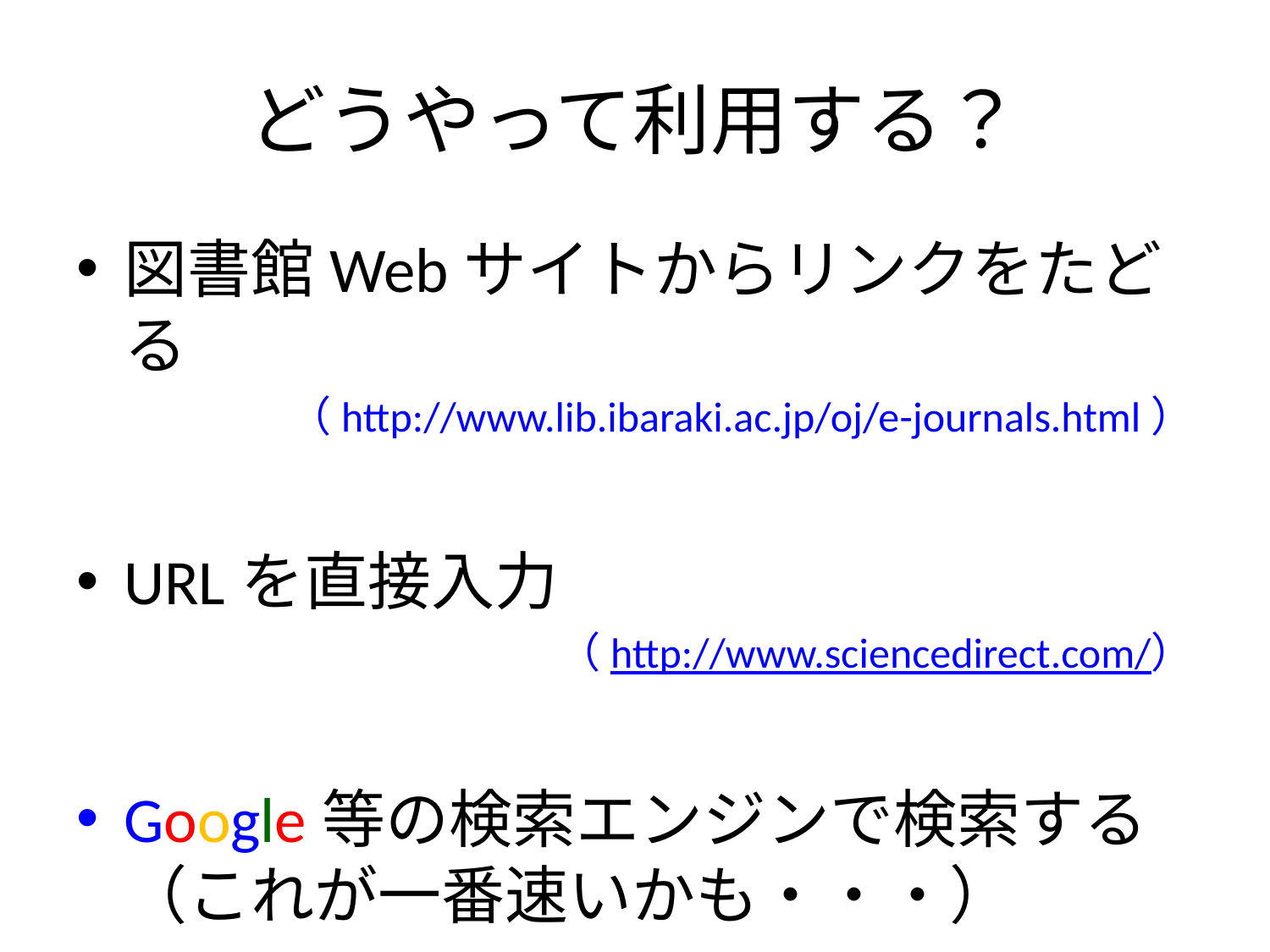

# どうやって利用する？
図書館Webサイトからリンクをたどる
（http://www.lib.ibaraki.ac.jp/oj/e-journals.html）

URLを直接入力
（http://www.sciencedirect.com/）

Google等の検索エンジンで検索する（これが一番速いかも・・・）